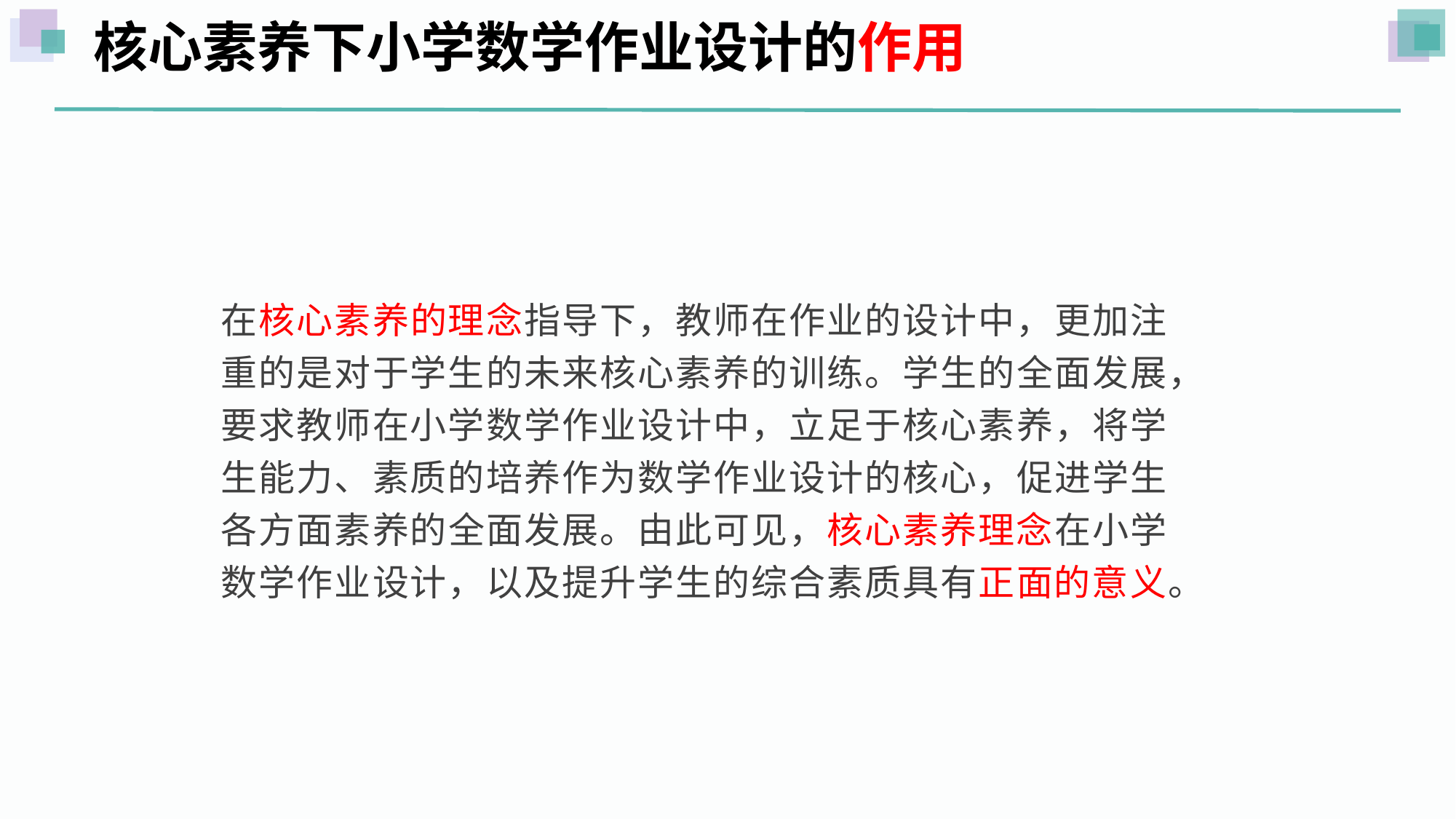

核心素养下小学数学作业设计的作用
在核心素养的理念指导下，教师在作业的设计中，更加注重的是对于学生的未来核心素养的训练。学生的全面发展，要求教师在小学数学作业设计中，立足于核心素养，将学生能力、素质的培养作为数学作业设计的核心，促进学生各方面素养的全面发展。由此可见，核心素养理念在小学数学作业设计，以及提升学生的综合素质具有正面的意义。